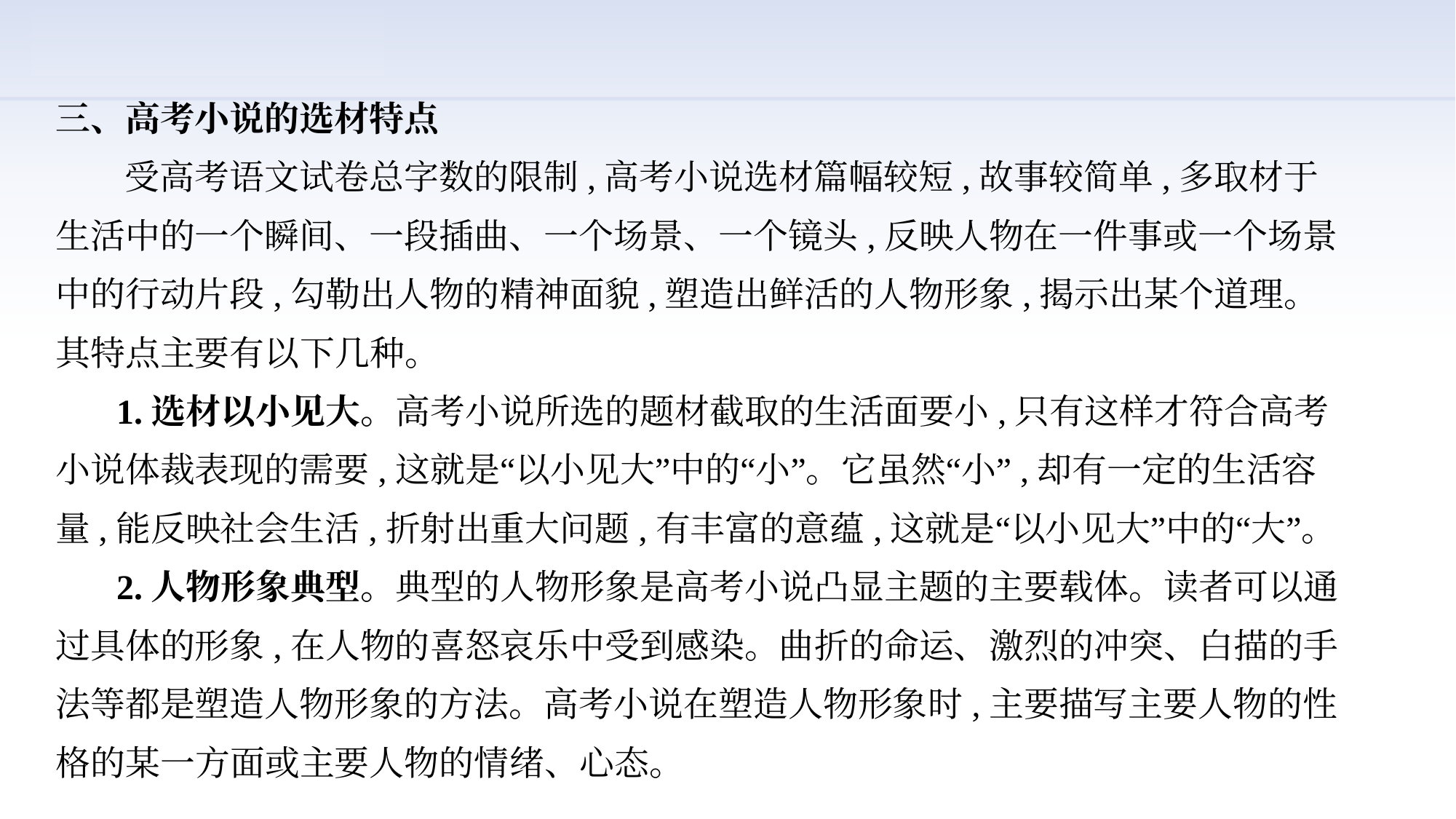

三、高考小说的选材特点
       受高考语文试卷总字数的限制,高考小说选材篇幅较短,故事较简单,多取材于生活中的一个瞬间、一段插曲、一个场景、一个镜头,反映人物在一件事或一个场景中的行动片段,勾勒出人物的精神面貌,塑造出鲜活的人物形象,揭示出某个道理。其特点主要有以下几种。
       1.选材以小见大。高考小说所选的题材截取的生活面要小,只有这样才符合高考小说体裁表现的需要,这就是“以小见大”中的“小”。它虽然“小”,却有一定的生活容量,能反映社会生活,折射出重大问题,有丰富的意蕴,这就是“以小见大”中的“大”。
       2.人物形象典型。典型的人物形象是高考小说凸显主题的主要载体。读者可以通过具体的形象,在人物的喜怒哀乐中受到感染。曲折的命运、激烈的冲突、白描的手法等都是塑造人物形象的方法。高考小说在塑造人物形象时,主要描写主要人物的性格的某一方面或主要人物的情绪、心态。